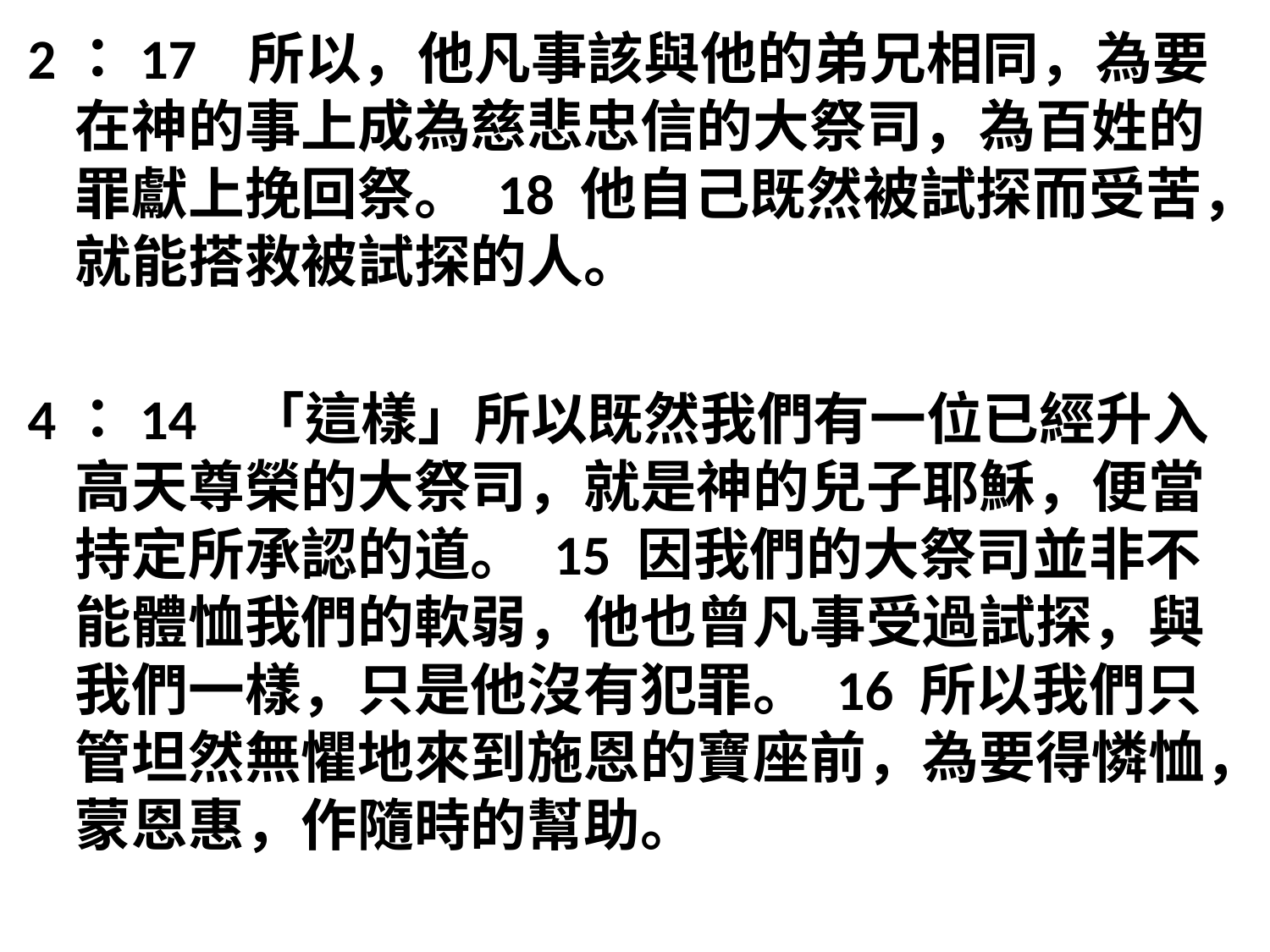

2：17   所以，他凡事該與他的弟兄相同，為要在神的事上成為慈悲忠信的大祭司，為百姓的罪獻上挽回祭。 18 他自己既然被試探而受苦，就能搭救被試探的人。

4：14   「這樣」所以既然我們有一位已經升入高天尊榮的大祭司，就是神的兒子耶穌，便當持定所承認的道。 15 因我們的大祭司並非不能體恤我們的軟弱，他也曾凡事受過試探，與我們一樣，只是他沒有犯罪。 16 所以我們只管坦然無懼地來到施恩的寶座前，為要得憐恤，蒙恩惠，作隨時的幫助。